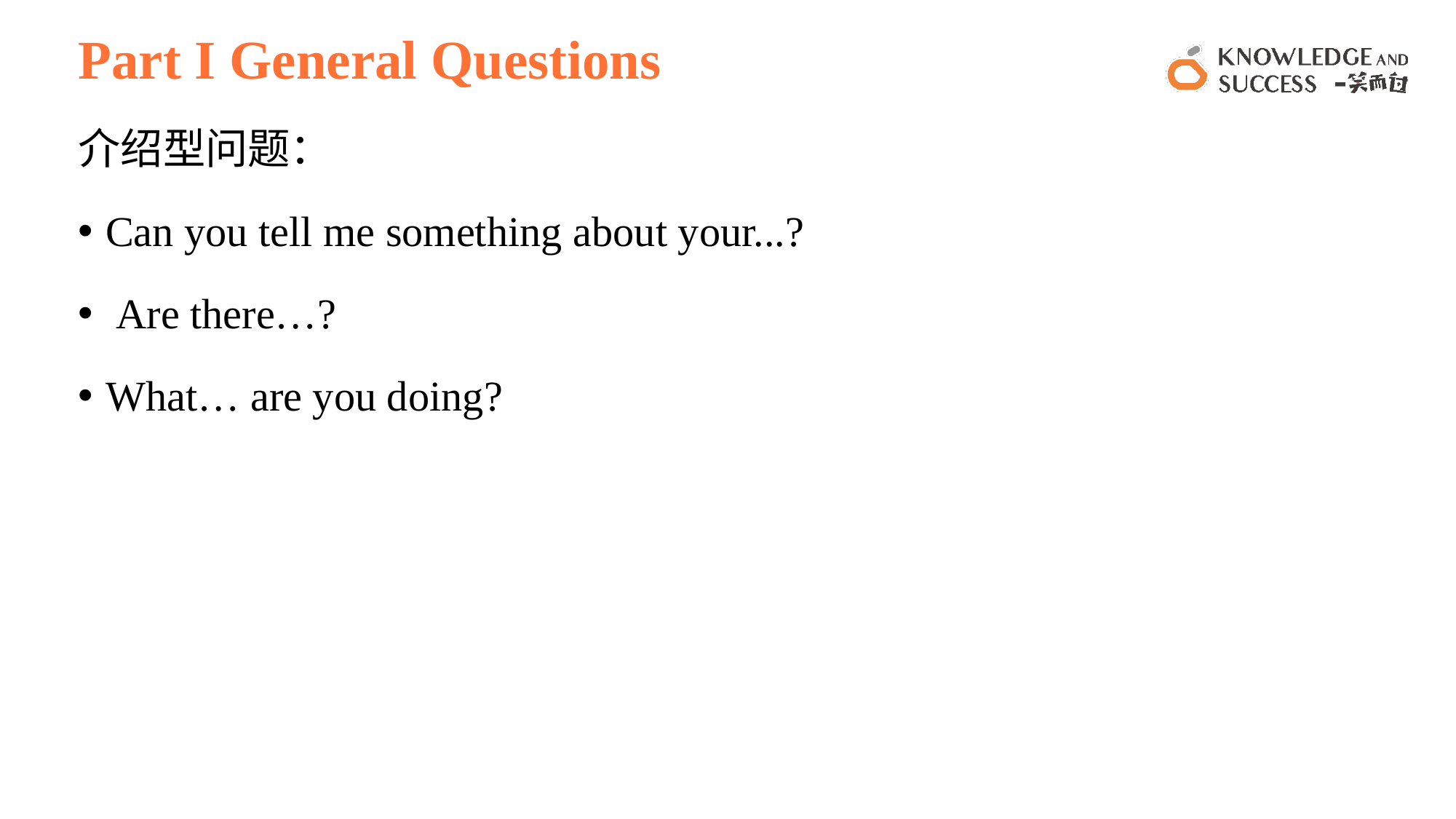

# Part I General Questions
介绍型问题：
Can you tell me something about your...?
 Are there…?
What… are you doing?